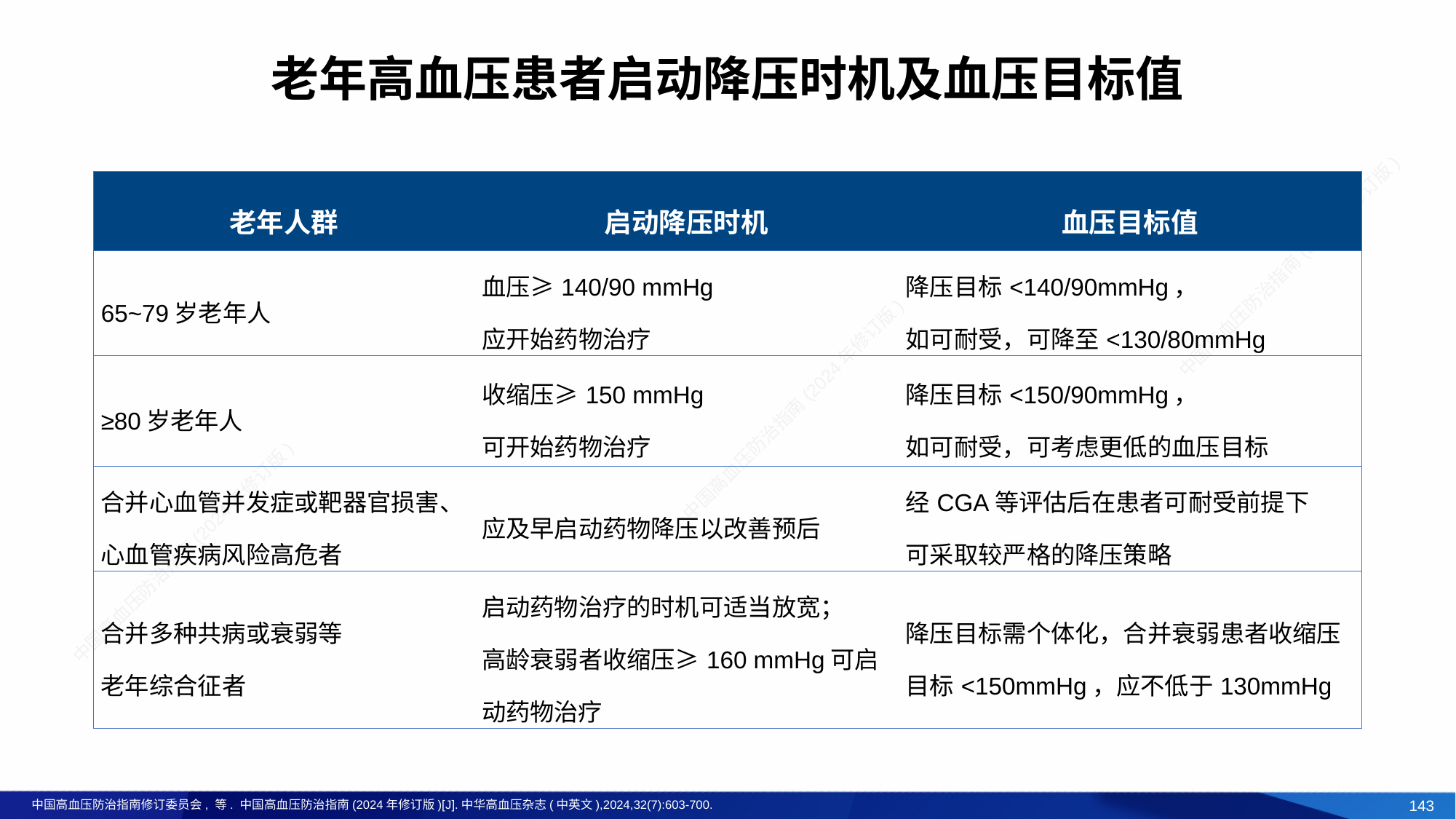

老年高血压患者启动降压时机及血压目标值
| 老年人群 | 启动降压时机 | 血压目标值 |
| --- | --- | --- |
| 65~79岁老年人 | 血压≥140/90 mmHg 应开始药物治疗 | 降压目标<140/90mmHg， 如可耐受，可降至<130/80mmHg |
| ≥80岁老年人 | 收缩压≥150 mmHg 可开始药物治疗 | 降压目标<150/90mmHg， 如可耐受，可考虑更低的血压目标 |
| 合并心血管并发症或靶器官损害、心血管疾病风险高危者 | 应及早启动药物降压以改善预后 | 经CGA等评估后在患者可耐受前提下 可采取较严格的降压策略 |
| 合并多种共病或衰弱等 老年综合征者 | 启动药物治疗的时机可适当放宽； 高龄衰弱者收缩压≥160 mmHg可启动药物治疗 | 降压目标需个体化，合并衰弱患者收缩压目标<150mmHg，应不低于130mmHg |